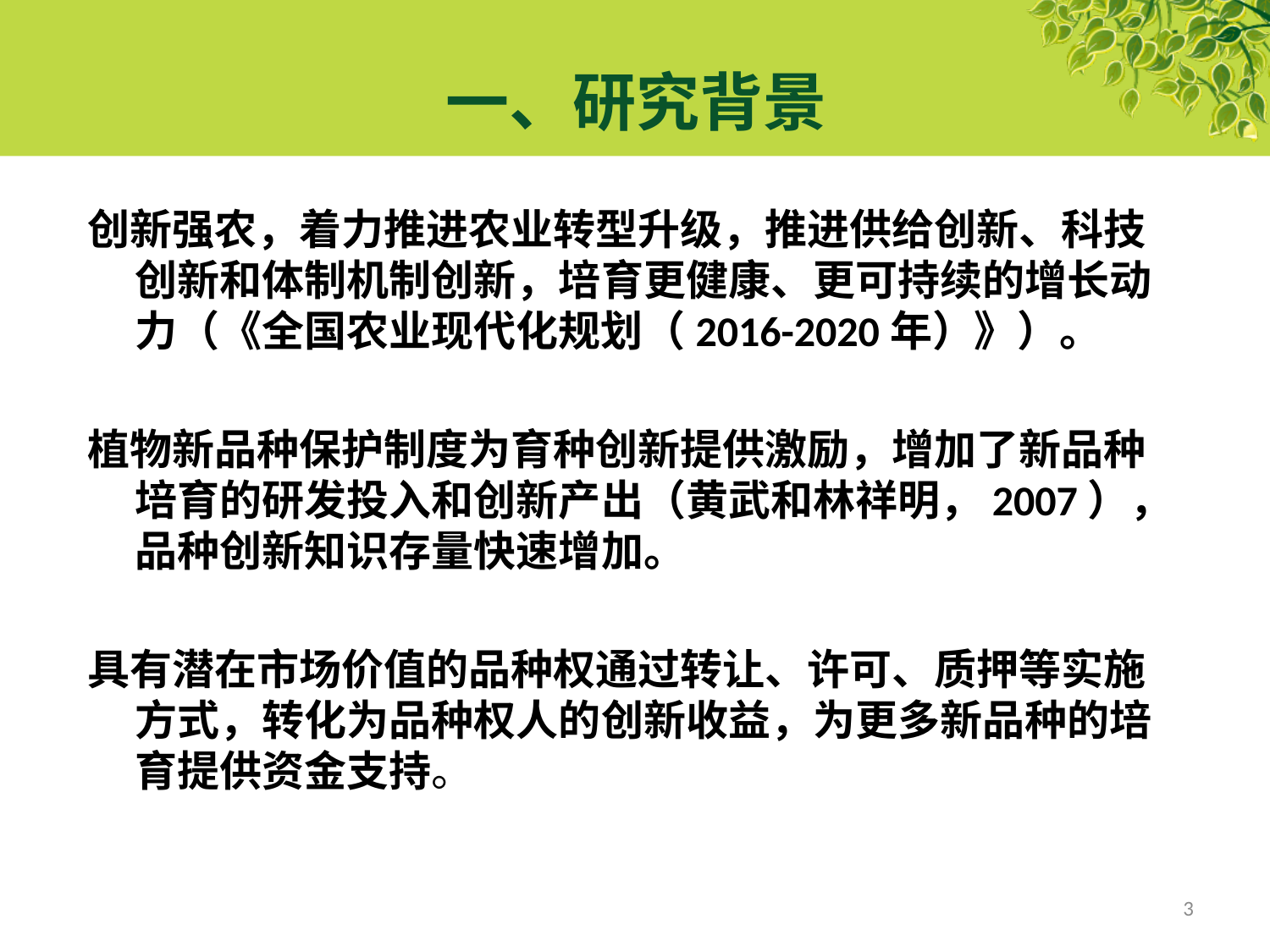

# 一、研究背景
创新强农，着力推进农业转型升级，推进供给创新、科技创新和体制机制创新，培育更健康、更可持续的增长动力（《全国农业现代化规划（2016-2020年）》）。

植物新品种保护制度为育种创新提供激励，增加了新品种培育的研发投入和创新产出（黄武和林祥明，2007），品种创新知识存量快速增加。

具有潜在市场价值的品种权通过转让、许可、质押等实施方式，转化为品种权人的创新收益，为更多新品种的培育提供资金支持。
3